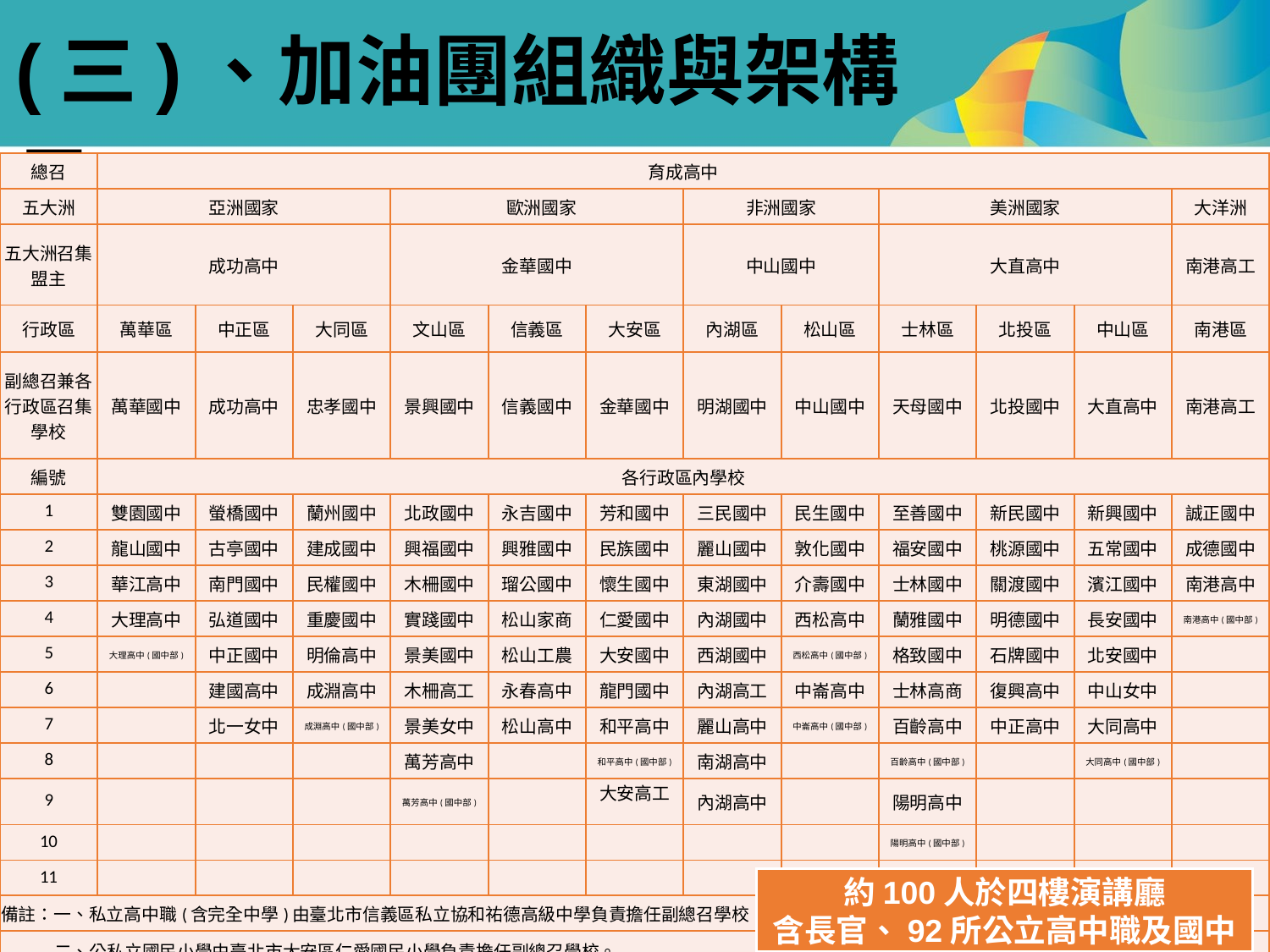

(三)、加油團組織與架構－
| 總召 | 育成高中 |  |  |  |  |  |  |  |  |  |  |  |
| --- | --- | --- | --- | --- | --- | --- | --- | --- | --- | --- | --- | --- |
| 五大洲 | 亞洲國家 |  |  | 歐洲國家 |  |  | 非洲國家 |  | 美洲國家 |  |  | 大洋洲 |
| 五大洲召集盟主 | 成功高中 |  |  | 金華國中 |  |  | 中山國中 |  | 大直高中 |  |  | 南港高工 |
| 行政區 | 萬華區 | 中正區 | 大同區 | 文山區 | 信義區 | 大安區 | 內湖區 | 松山區 | 士林區 | 北投區 | 中山區 | 南港區 |
| 副總召兼各行政區召集學校 | 萬華國中 | 成功高中 | 忠孝國中 | 景興國中 | 信義國中 | 金華國中 | 明湖國中 | 中山國中 | 天母國中 | 北投國中 | 大直高中 | 南港高工 |
| 編號 | 各行政區內學校 |  |  |  |  |  |  |  |  |  |  |  |
| 1 | 雙園國中 | 螢橋國中 | 蘭州國中 | 北政國中 | 永吉國中 | 芳和國中 | 三民國中 | 民生國中 | 至善國中 | 新民國中 | 新興國中 | 誠正國中 |
| 2 | 龍山國中 | 古亭國中 | 建成國中 | 興福國中 | 興雅國中 | 民族國中 | 麗山國中 | 敦化國中 | 福安國中 | 桃源國中 | 五常國中 | 成德國中 |
| 3 | 華江高中 | 南門國中 | 民權國中 | 木柵國中 | 瑠公國中 | 懷生國中 | 東湖國中 | 介壽國中 | 士林國中 | 關渡國中 | 濱江國中 | 南港高中 |
| 4 | 大理高中 | 弘道國中 | 重慶國中 | 實踐國中 | 松山家商 | 仁愛國中 | 內湖國中 | 西松高中 | 蘭雅國中 | 明德國中 | 長安國中 | 南港高中(國中部) |
| 5 | 大理高中(國中部) | 中正國中 | 明倫高中 | 景美國中 | 松山工農 | 大安國中 | 西湖國中 | 西松高中(國中部) | 格致國中 | 石牌國中 | 北安國中 |  |
| 6 |  | 建國高中 | 成淵高中 | 木柵高工 | 永春高中 | 龍門國中 | 內湖高工 | 中崙高中 | 士林高商 | 復興高中 | 中山女中 |  |
| 7 |  | 北一女中 | 成淵高中(國中部) | 景美女中 | 松山高中 | 和平高中 | 麗山高中 | 中崙高中(國中部) | 百齡高中 | 中正高中 | 大同高中 |  |
| 8 |  |  |  | 萬芳高中 |  | 和平高中(國中部) | 南湖高中 |  | 百齡高中(國中部) |  | 大同高中(國中部) |  |
| 9 |  |  |  | 萬芳高中(國中部) |  | 大安高工 | 內湖高中 |  | 陽明高中 |  |  |  |
| 10 |  |  |  |  |  |  |  |  | 陽明高中(國中部) |  |  |  |
| 11 |  |  |  |  |  |  |  |  |  |  |  |  |
| 備註：一、私立高中職(含完全中學)由臺北市信義區私立協和祐德高級中學負責擔任副總召學校。 |  |  |  |  |  |  |  |  |  |  |  |  |
| 二、公私立國民小學由臺北市大安區仁愛國民小學負責擔任副總召學校。 |  |  |  |  |  |  |  |  |  |  |  |  |
約100人於四樓演講廳
含長官、92所公立高中職及國中